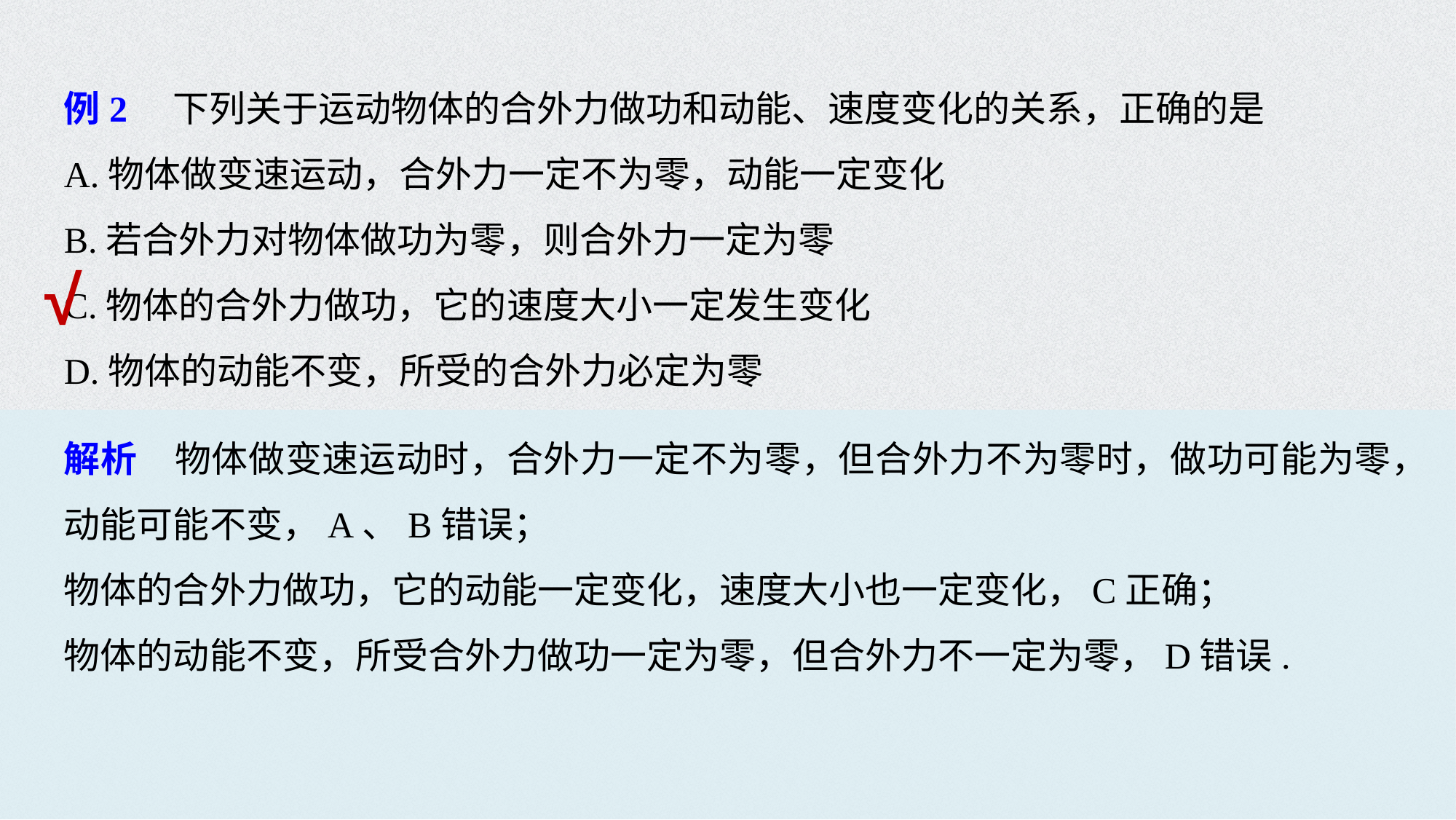

例2　下列关于运动物体的合外力做功和动能、速度变化的关系，正确的是
A.物体做变速运动，合外力一定不为零，动能一定变化
B.若合外力对物体做功为零，则合外力一定为零
C.物体的合外力做功，它的速度大小一定发生变化
D.物体的动能不变，所受的合外力必定为零
√
解析　物体做变速运动时，合外力一定不为零，但合外力不为零时，做功可能为零，动能可能不变，A、B错误；
物体的合外力做功，它的动能一定变化，速度大小也一定变化，C正确；
物体的动能不变，所受合外力做功一定为零，但合外力不一定为零，D错误.